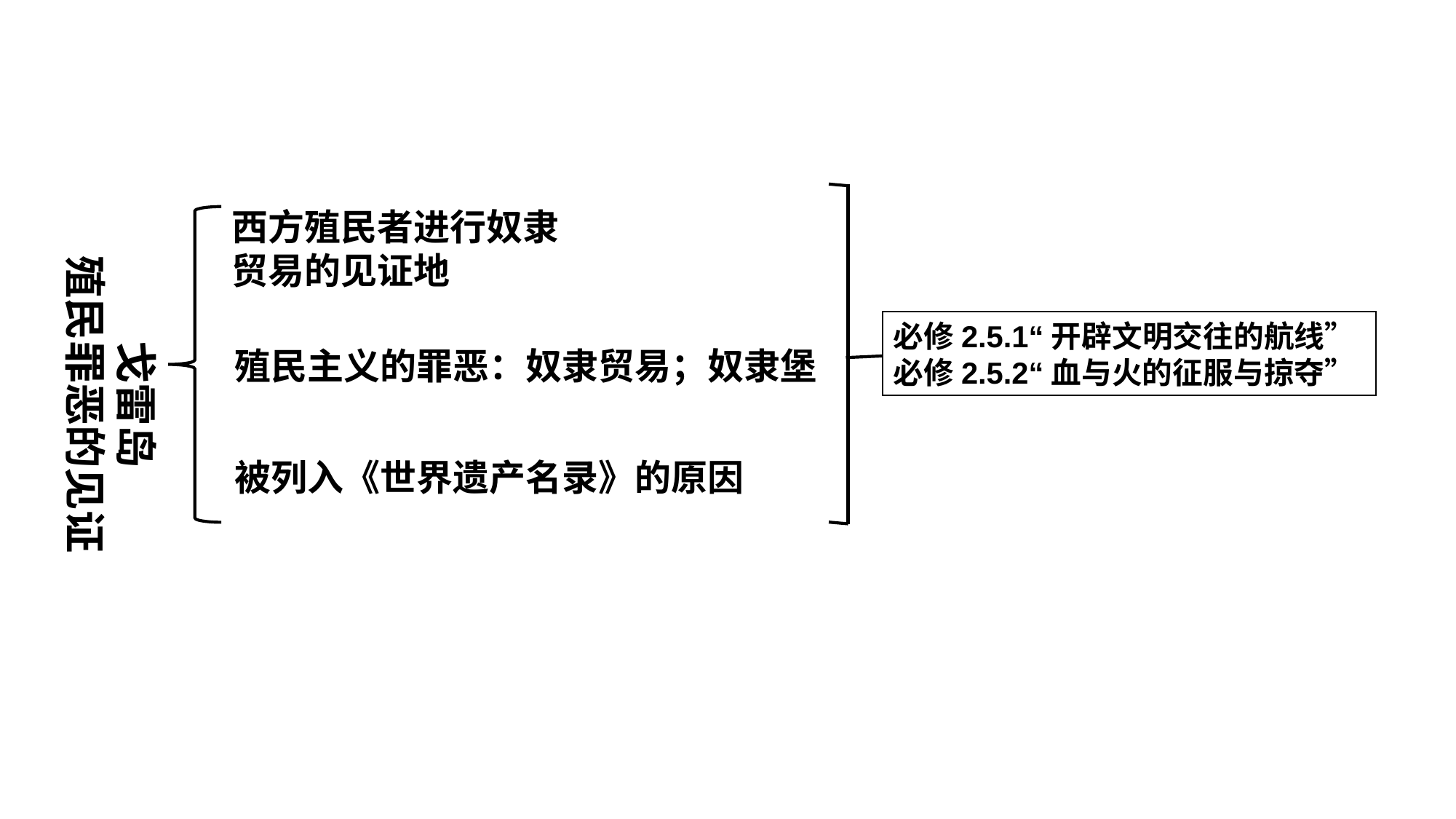

必修2.5.1“开辟文明交往的航线”
必修2.5.2“血与火的征服与掠夺”
西方殖民者进行奴隶贸易的见证地
戈雷岛
殖民罪恶的见证

殖民主义的罪恶：奴隶贸易；奴隶堡
被列入《世界遗产名录》的原因